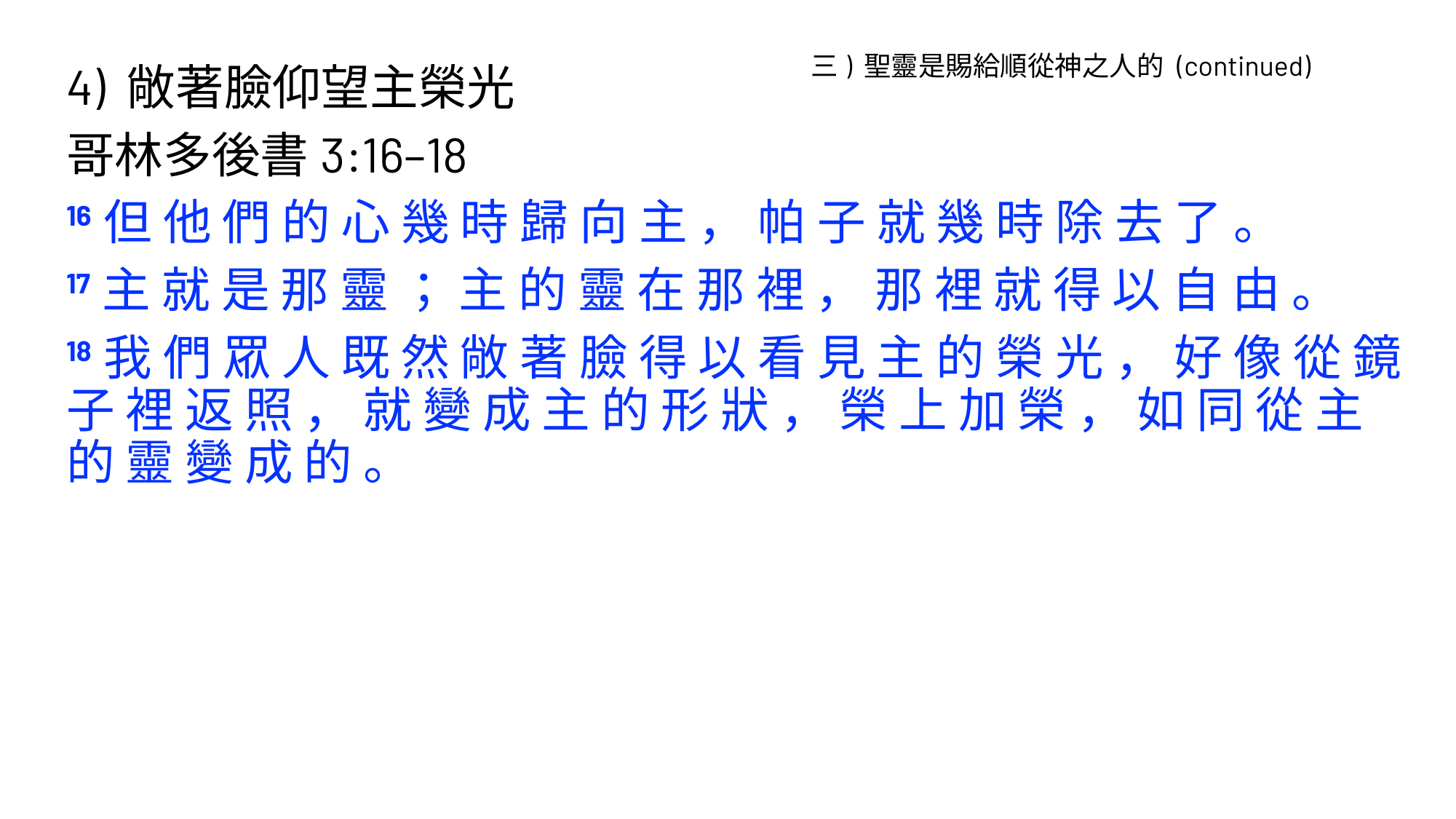

三) 聖靈是賜給順從神之人的 (continued)
4) 敞著臉仰望主榮光
哥林多後書3:16–18
16 但 他 們 的 心 幾 時 歸 向 主 ， 帕 子 就 幾 時 除 去 了 。
17 主 就 是 那 靈 ； 主 的 靈 在 那 裡 ， 那 裡 就 得 以 自 由 。
18 我 們 眾 人 既 然 敞 著 臉 得 以 看 見 主 的 榮 光 ， 好 像 從 鏡 子 裡 返 照 ， 就 變 成 主 的 形 狀 ， 榮 上 加 榮 ， 如 同 從 主 的 靈 變 成 的 。